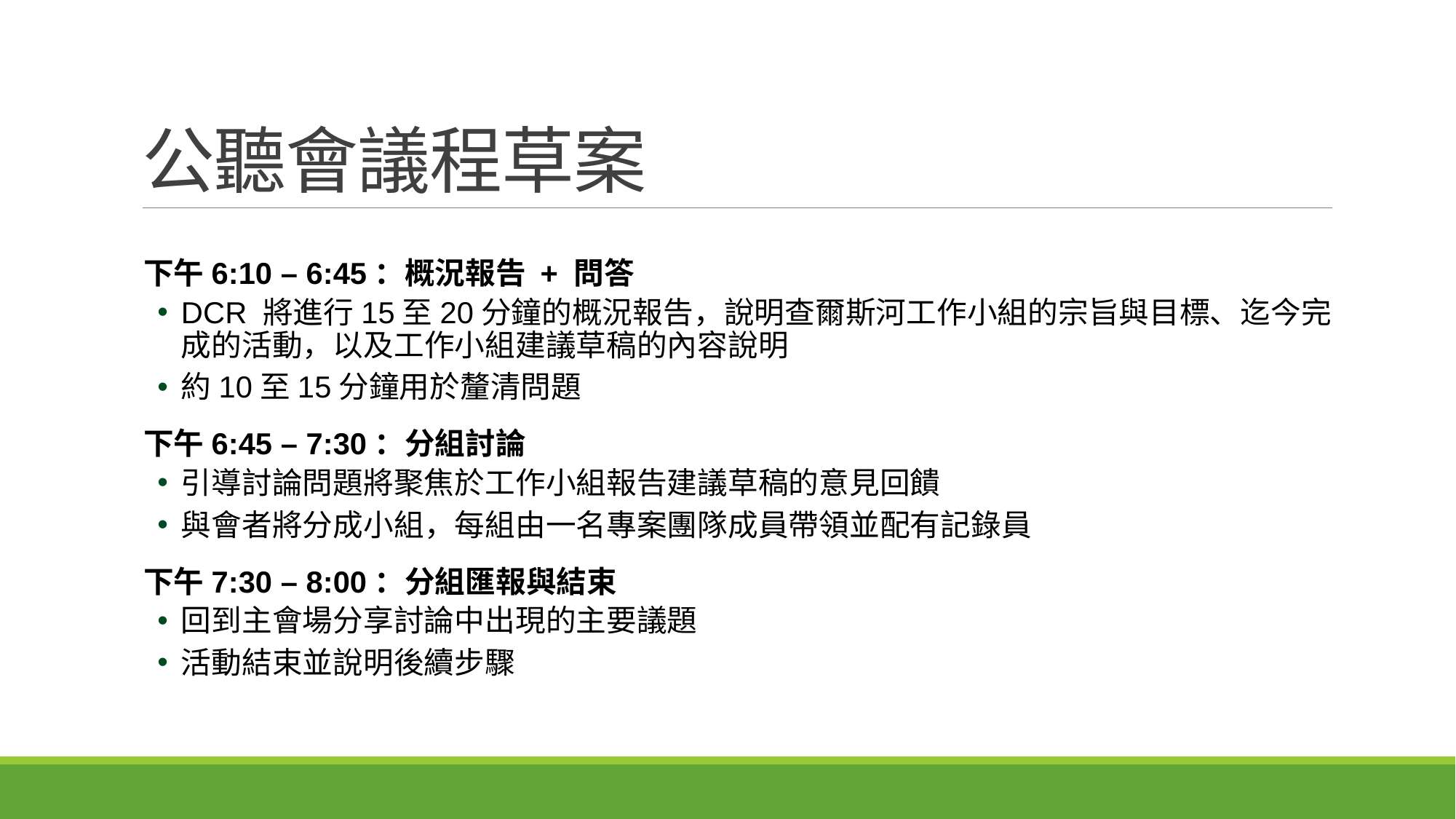

# 公聽會議程草案
下午6:10 – 6:45：概況報告 + 問答
DCR 將進行15至20分鐘的概況報告，說明查爾斯河工作小組的宗旨與目標、迄今完成的活動，以及工作小組建議草稿的內容說明
約10至15分鐘用於釐清問題
下午6:45 – 7:30：分組討論
引導討論問題將聚焦於工作小組報告建議草稿的意見回饋
與會者將分成小組，每組由一名專案團隊成員帶領並配有記錄員
下午7:30 – 8:00：分組匯報與結束
回到主會場分享討論中出現的主要議題
活動結束並說明後續步驟